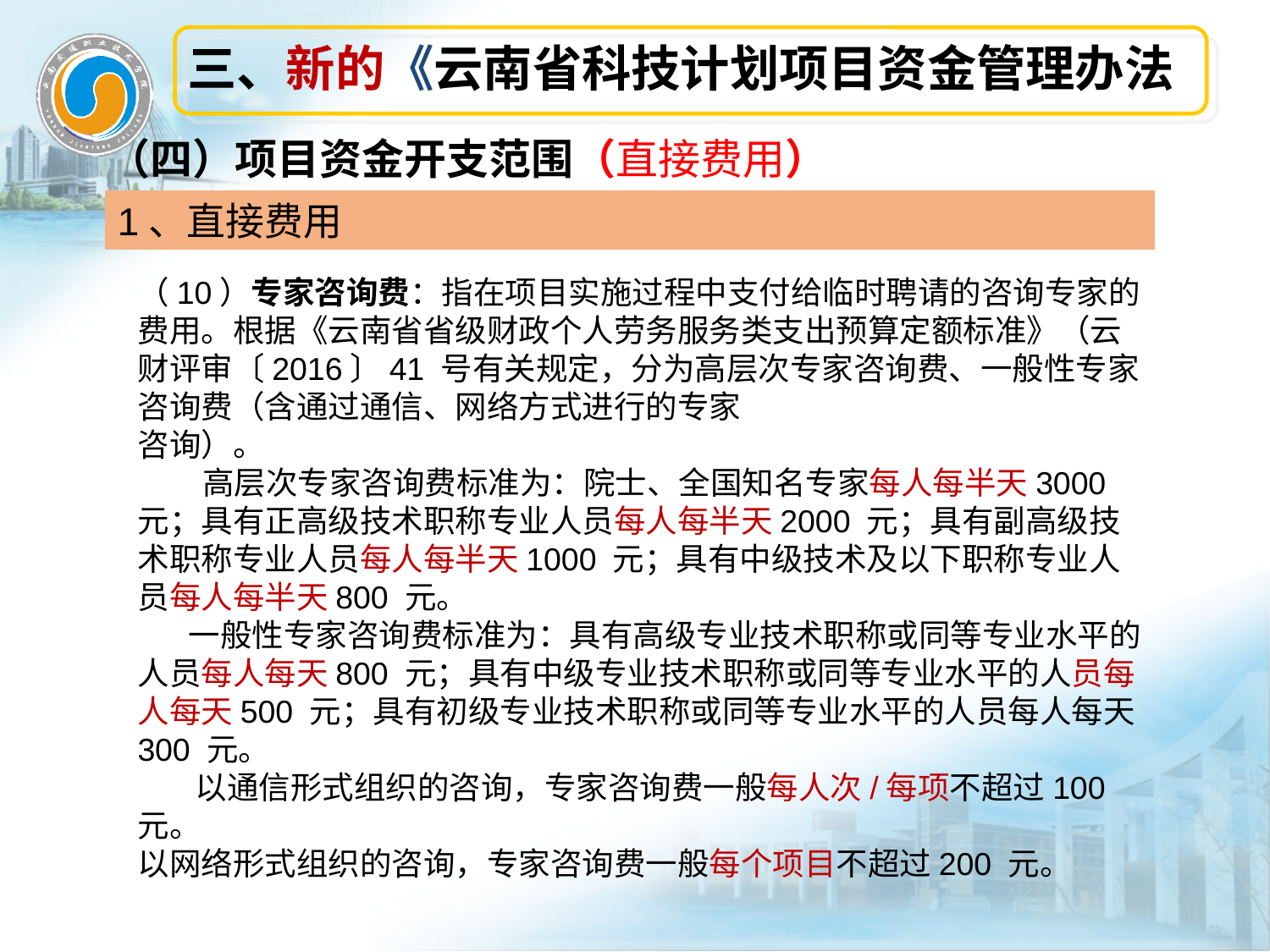

三、新的《云南省科技计划项目资金管理办法

（四）项目资金开支范围（直接费用）
1、直接费用
（10）专家咨询费：指在项目实施过程中支付给临时聘请的咨询专家的费用。根据《云南省省级财政个人劳务服务类支出预算定额标准》（云财评审〔2016〕41 号有关规定，分为高层次专家咨询费、一般性专家咨询费（含通过通信、网络方式进行的专家
咨询）。
        高层次专家咨询费标准为：院士、全国知名专家每人每半天3000 元；具有正高级技术职称专业人员每人每半天2000 元；具有副高级技术职称专业人员每人每半天1000 元；具有中级技术及以下职称专业人员每人每半天800 元。
      一般性专家咨询费标准为：具有高级专业技术职称或同等专业水平的人员每人每天800 元；具有中级专业技术职称或同等专业水平的人员每人每天500 元；具有初级专业技术职称或同等专业水平的人员每人每天300 元。
       以通信形式组织的咨询，专家咨询费一般每人次/每项不超过100 元。
以网络形式组织的咨询，专家咨询费一般每个项目不超过200 元。